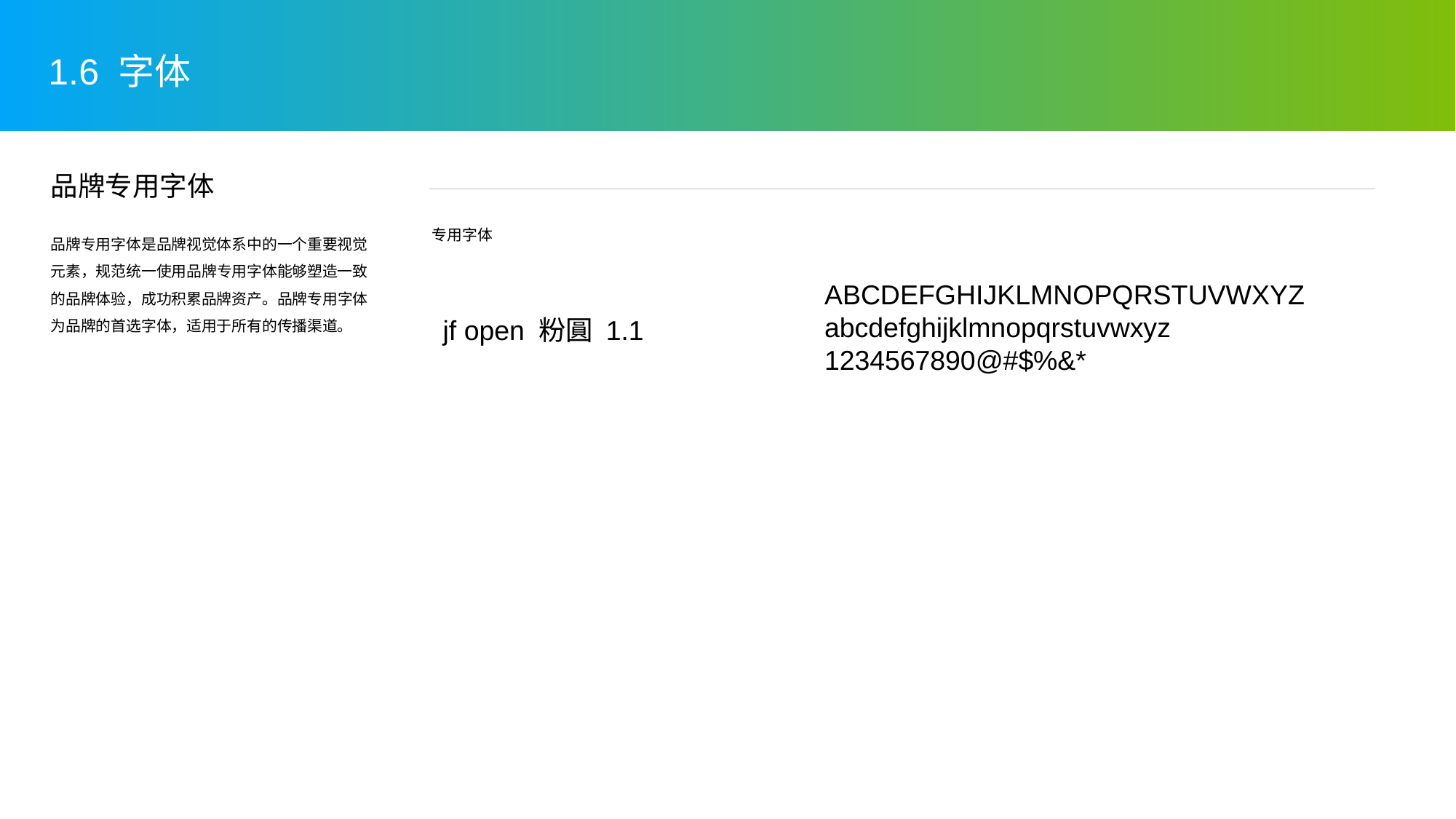

1.6 字体
品牌专用字体
品牌专用字体是品牌视觉体系中的一个重要视觉元素，规范统一使用品牌专用字体能够塑造一致的品牌体验，成功积累品牌资产。品牌专用字体为品牌的首选字体，适用于所有的传播渠道。
专用字体
ABCDEFGHIJKLMNOPQRSTUVWXYZ
abcdefghijklmnopqrstuvwxyz
1234567890@#$%&*
jf open 粉圓 1.1